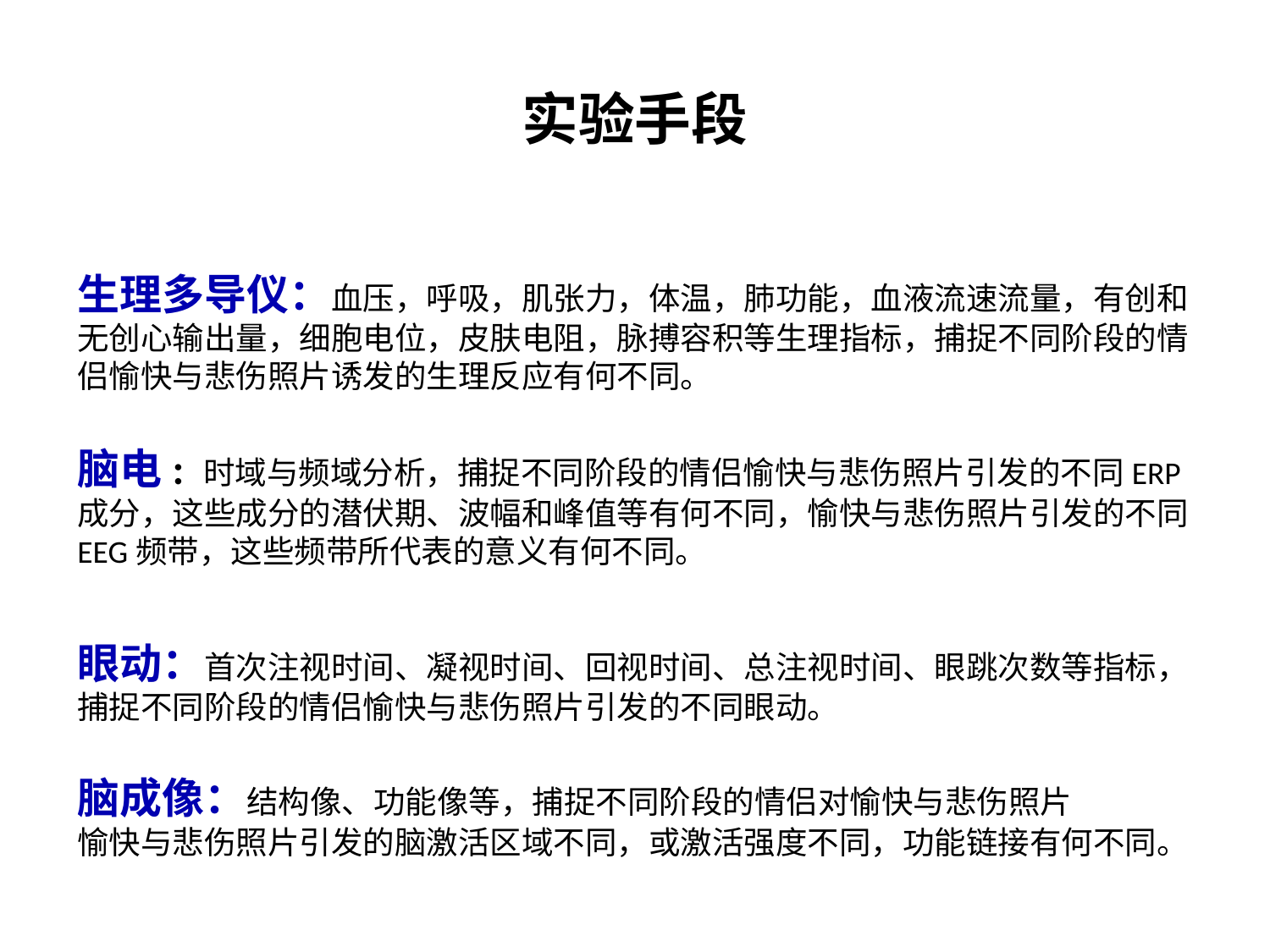

# 实验手段

生理多导仪：血压，呼吸，肌张力，体温，肺功能，血液流速流量，有创和无创心输出量，细胞电位，皮肤电阻，脉搏容积等生理指标，捕捉不同阶段的情侣愉快与悲伤照片诱发的生理反应有何不同。
脑电: 时域与频域分析，捕捉不同阶段的情侣愉快与悲伤照片引发的不同ERP成分，这些成分的潜伏期、波幅和峰值等有何不同，愉快与悲伤照片引发的不同EEG频带，这些频带所代表的意义有何不同。
眼动：首次注视时间、凝视时间、回视时间、总注视时间、眼跳次数等指标，捕捉不同阶段的情侣愉快与悲伤照片引发的不同眼动。
脑成像：结构像、功能像等，捕捉不同阶段的情侣对愉快与悲伤照片
愉快与悲伤照片引发的脑激活区域不同，或激活强度不同，功能链接有何不同。